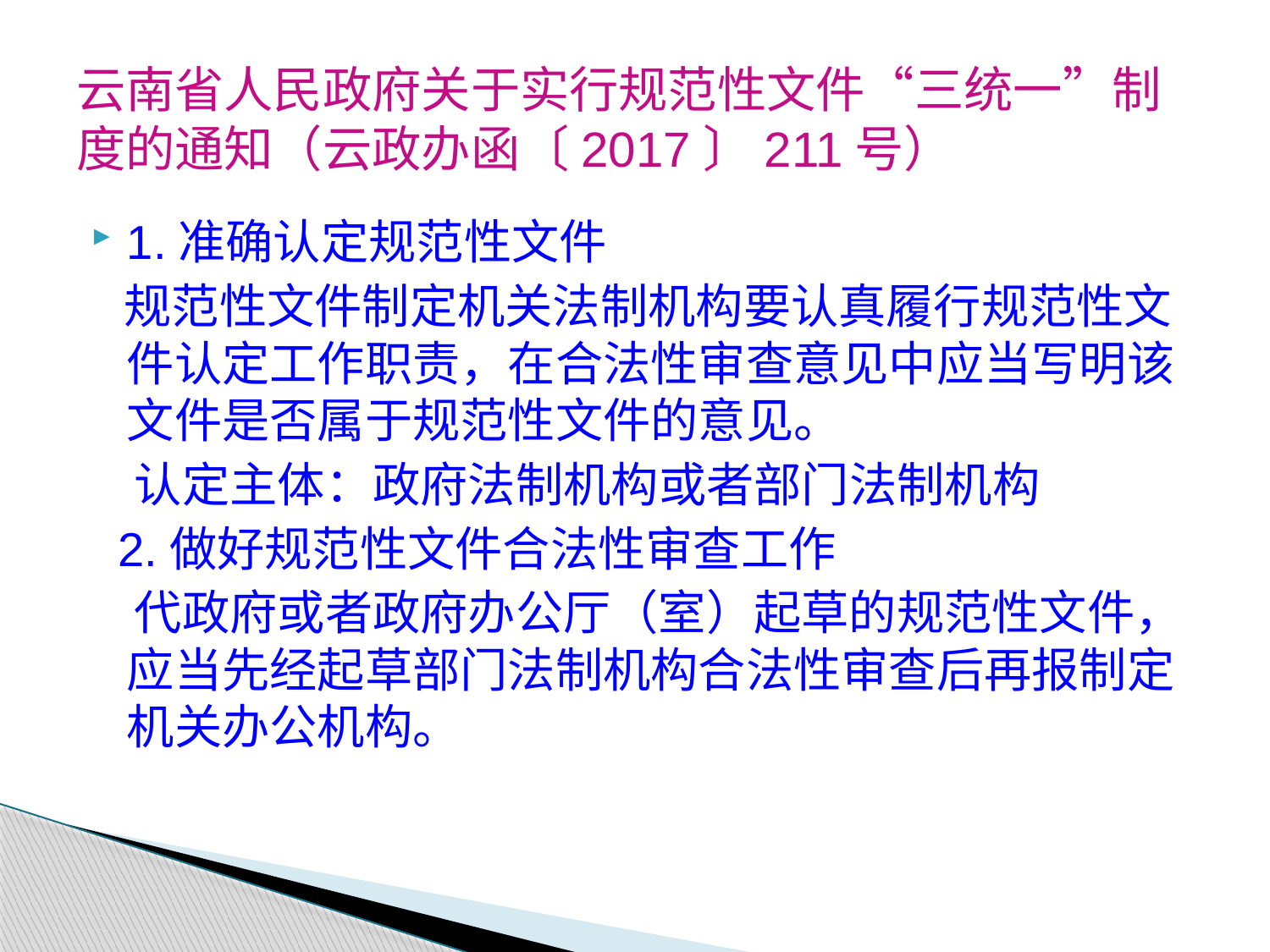

云南省人民政府关于实行规范性文件“三统一”制度的通知（云政办函〔2017〕211号）
1.准确认定规范性文件
  规范性文件制定机关法制机构要认真履行规范性文件认定工作职责，在合法性审查意见中应当写明该文件是否属于规范性文件的意见。
   认定主体：政府法制机构或者部门法制机构
  2.做好规范性文件合法性审查工作
   代政府或者政府办公厅（室）起草的规范性文件，应当先经起草部门法制机构合法性审查后再报制定机关办公机构。